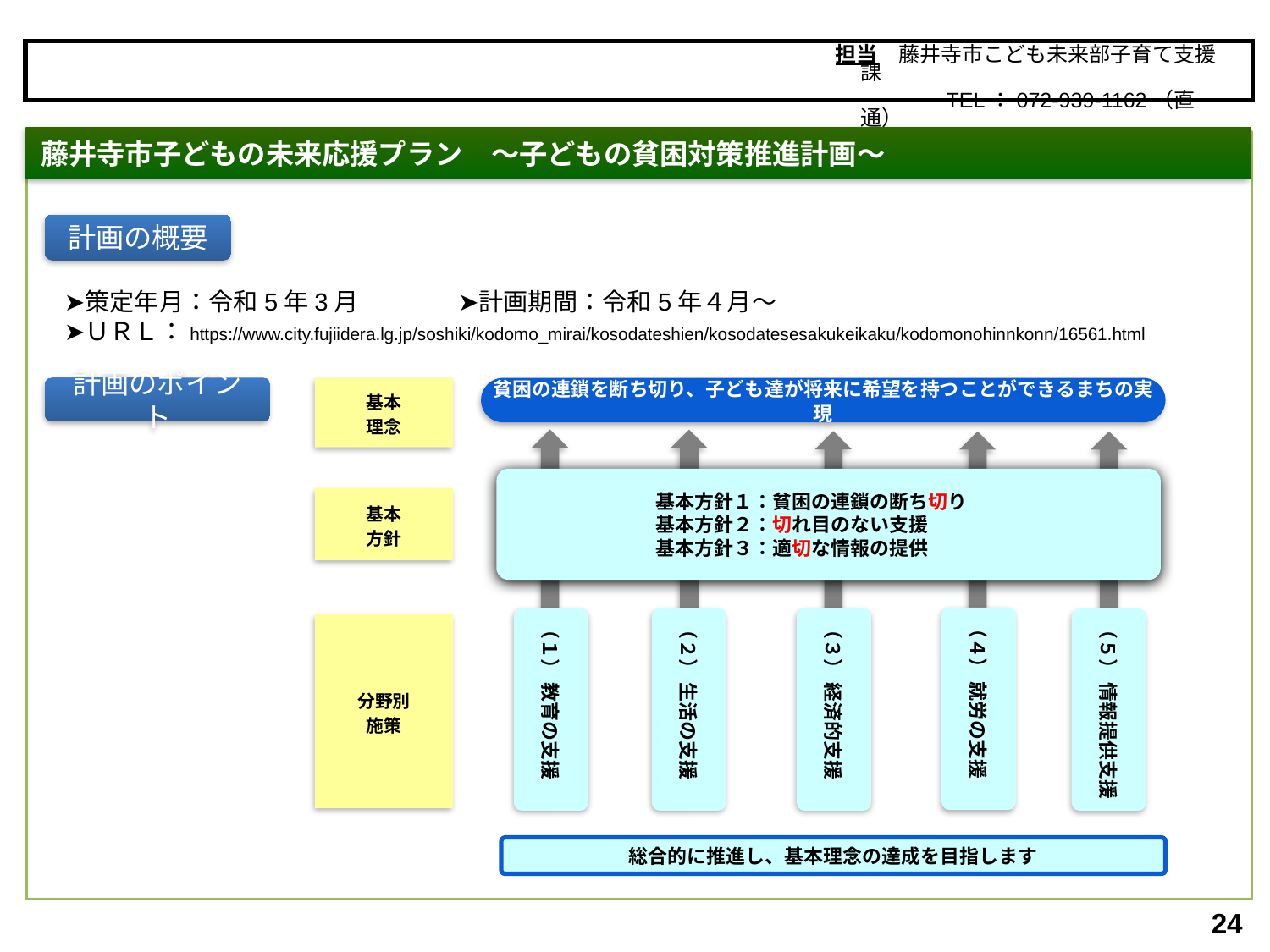

担当　藤井寺市こども未来部子育て支援課
　　　　　TEL：072-939-1162（直通）

藤井寺市

藤井寺市子どもの未来応援プラン　～子どもの貧困対策推進計画～

　➤策定年月：令和5年3月　　　　➤計画期間：令和5年４月～
　➤ＵＲＬ：https://www.city.fujiidera.lg.jp/soshiki/kodomo_mirai/kosodateshien/kosodatesesakukeikaku/kodomonohinnkonn/16561.html

計画の概要
計画のポイント
基本
理念
貧困の連鎖を断ち切り、子ども達が将来に希望を持つことができるまちの実現

　　　　　　　　基本方針１：貧困の連鎖の断ち切り
　　　　　　　　基本方針２：切れ目のない支援
　　　　　　　　基本方針３：適切な情報の提供
基本
方針
（４） 就労の支援
（１） 教育の支援
（２） 生活の支援
（３） 経済的支援
（５） 情報提供支援
分野別
施策
総合的に推進し、基本理念の達成を目指します
24